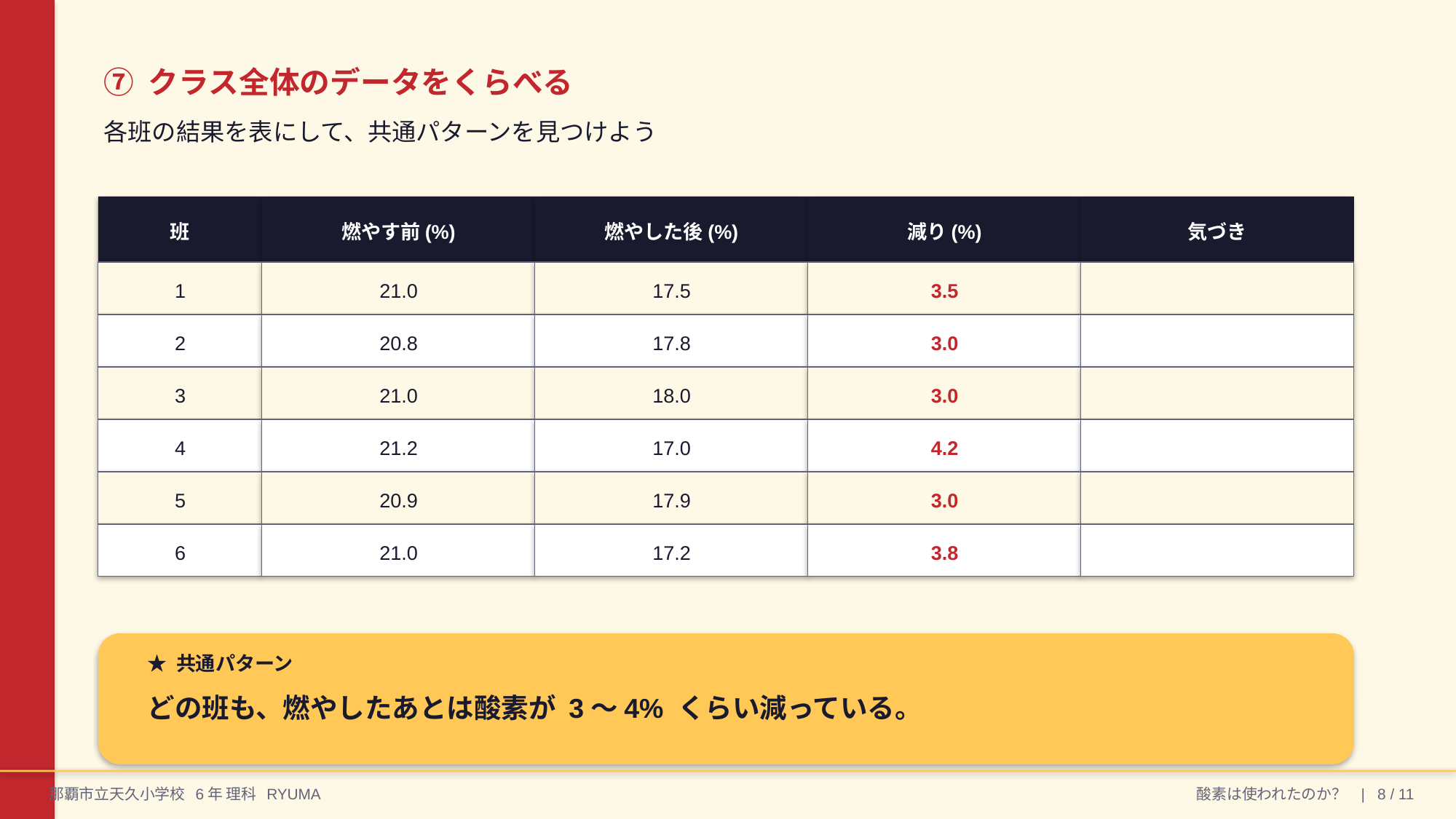

⑦ クラス全体のデータをくらべる
各班の結果を表にして、共通パターンを見つけよう

班

燃やす前(%)

燃やした後(%)

減り(%)

気づき

1

21.0

17.5

3.5

2

20.8

17.8

3.0

3

21.0

18.0

3.0

4

21.2

17.0

4.2

5

20.9

17.9

3.0

6

21.0

17.2

3.8

★ 共通パターン
どの班も、燃やしたあとは酸素が 3〜4% くらい減っている。

那覇市立天久小学校  6年 理科  RYUMA
酸素は使われたのか？   |   8 / 11